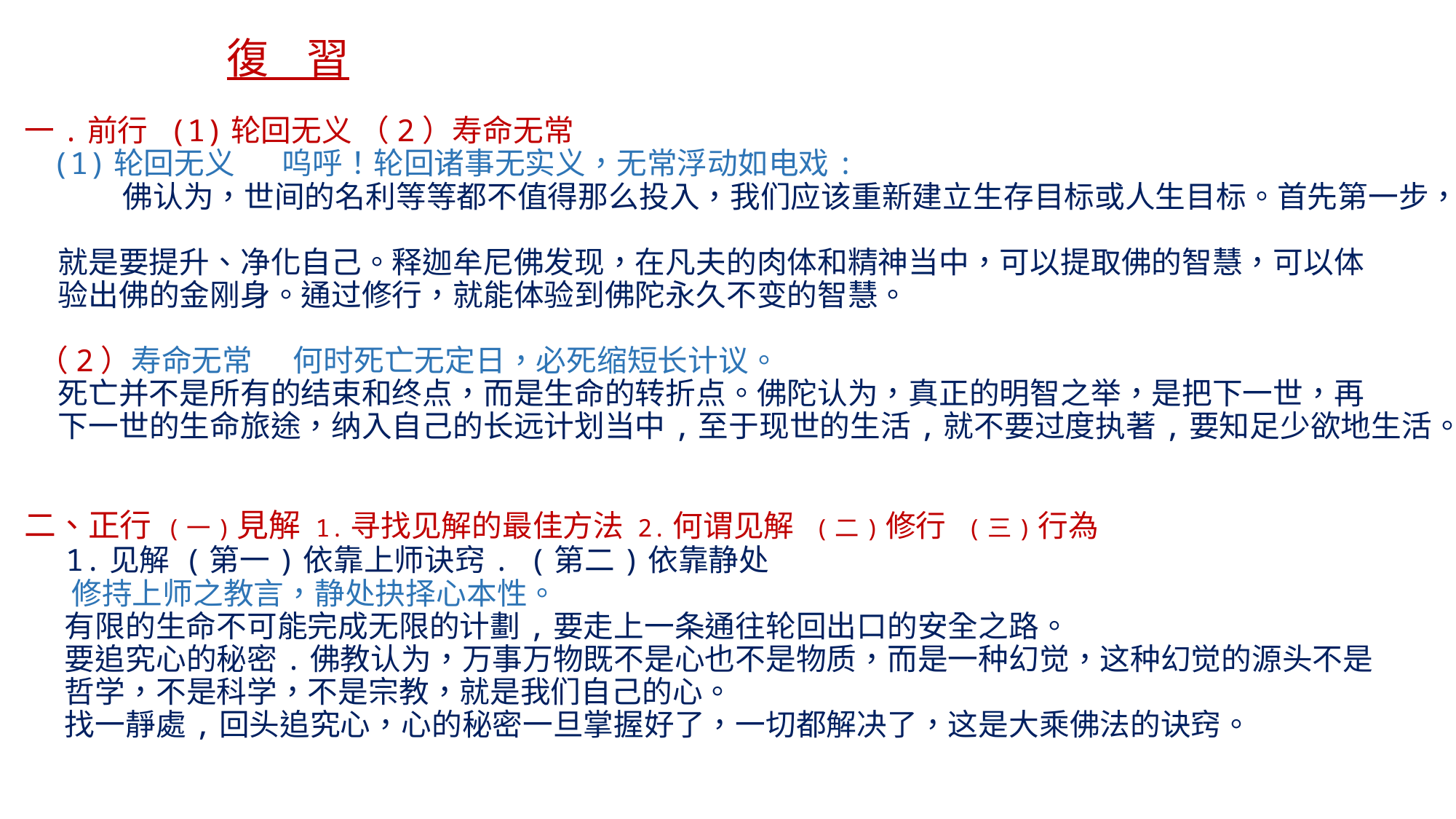

# 復    習 一.前行  (1)轮回无义 （2）寿命无常 (1)轮回无义       呜呼！轮回诸事无实义，无常浮动如电戏: 佛认为，世间的名利等等都不值得那么投入，我们应该重新建立生存目标或人生目标。首先第一步， 就是要提升、净化自己。释迦牟尼佛发现，在凡夫的肉体和精神当中，可以提取佛的智慧，可以体 验出佛的金刚身。通过修行，就能体验到佛陀永久不变的智慧。 （2）寿命无常      何时死亡无定日，必死缩短长计议。 死亡并不是所有的结束和终点，而是生命的转折点。佛陀认为，真正的明智之举，是把下一世，再 下一世的生命旅途，纳入自己的长远计划当中,至于现世的生活,就不要过度执著,要知足少欲地生活。 二、正行 (一)見解 1.寻找见解的最佳方法 2.何谓见解  (二)修行  (三)行為 1.见解 (第一)依靠上师诀窍. (第二)依靠静处 修持上师之教言，静处抉择心本性。 有限的生命不可能完成无限的计劃,要走上一条通往轮回出口的安全之路。 要追究心的秘密.佛教认为，万事万物既不是心也不是物质，而是一种幻觉，这种幻觉的源头不是 哲学，不是科学，不是宗教，就是我们自己的心。 找一靜處,回头追究心，心的秘密一旦掌握好了，一切都解决了，这是大乘佛法的诀窍。